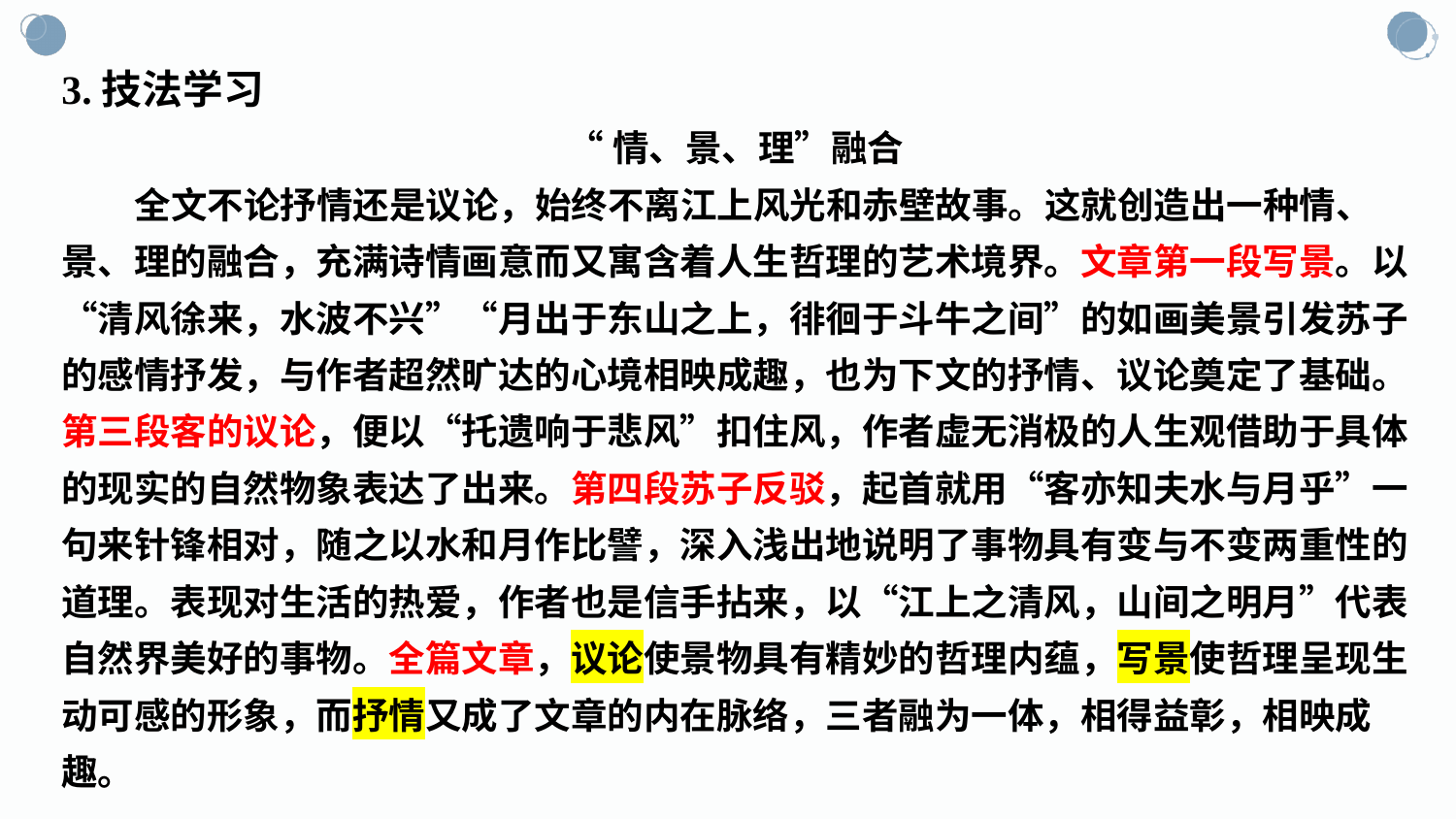

3.技法学习
“情、景、理”融合
全文不论抒情还是议论，始终不离江上风光和赤壁故事。这就创造出一种情、景、理的融合，充满诗情画意而又寓含着人生哲理的艺术境界。文章第一段写景。以“清风徐来，水波不兴”“月出于东山之上，徘徊于斗牛之间”的如画美景引发苏子的感情抒发，与作者超然旷达的心境相映成趣，也为下文的抒情、议论奠定了基础。第三段客的议论，便以“托遗响于悲风”扣住风，作者虚无消极的人生观借助于具体的现实的自然物象表达了出来。第四段苏子反驳，起首就用“客亦知夫水与月乎”一句来针锋相对，随之以水和月作比譬，深入浅出地说明了事物具有变与不变两重性的道理。表现对生活的热爱，作者也是信手拈来，以“江上之清风，山间之明月”代表自然界美好的事物。全篇文章，议论使景物具有精妙的哲理内蕴，写景使哲理呈现生动可感的形象，而抒情又成了文章的内在脉络，三者融为一体，相得益彰，相映成趣。